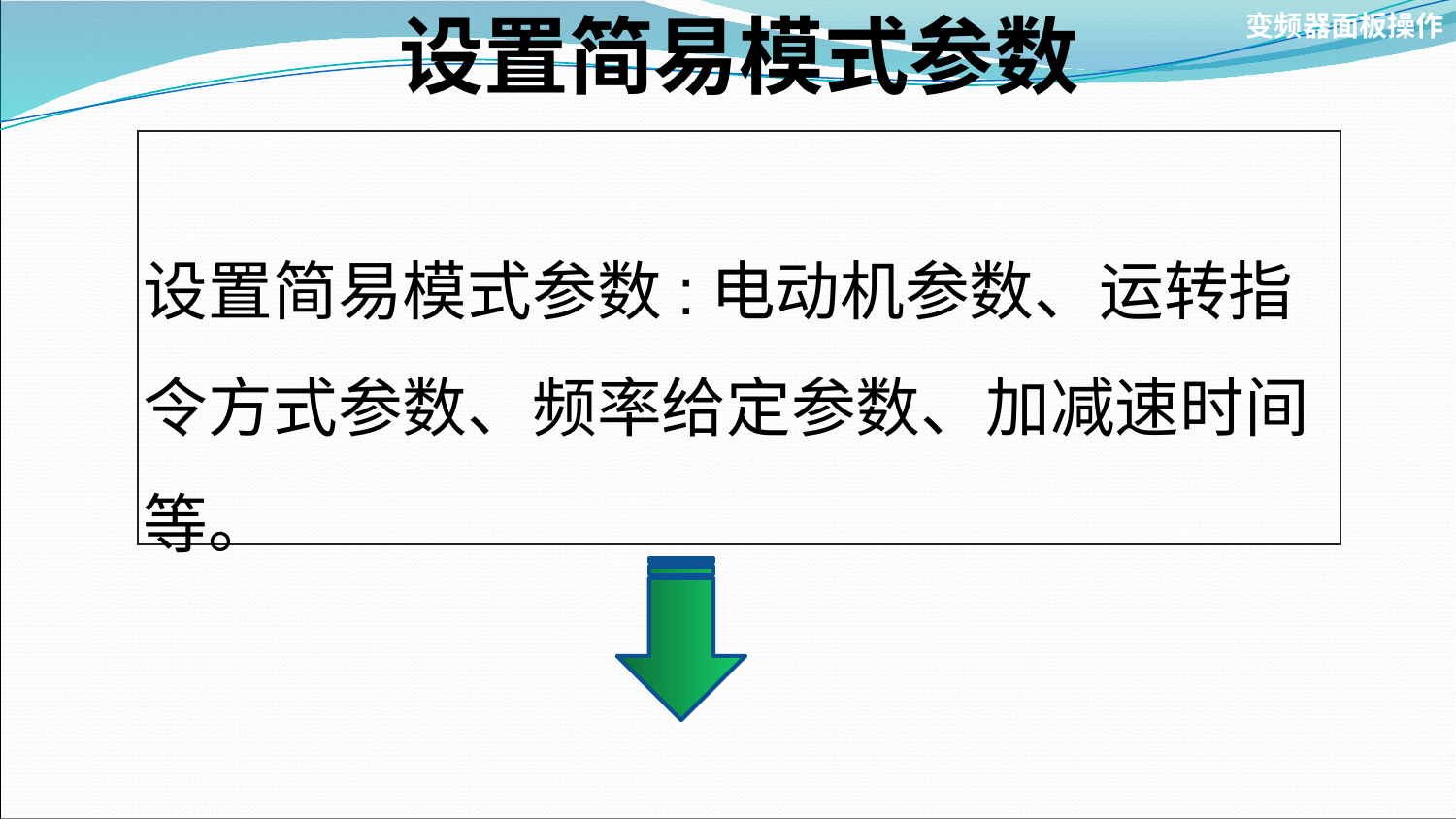

设置简易模式参数
变频器面板操作

设置简易模式参数:电动机参数、运转指令方式参数、频率给定参数、加减速时间等。

5